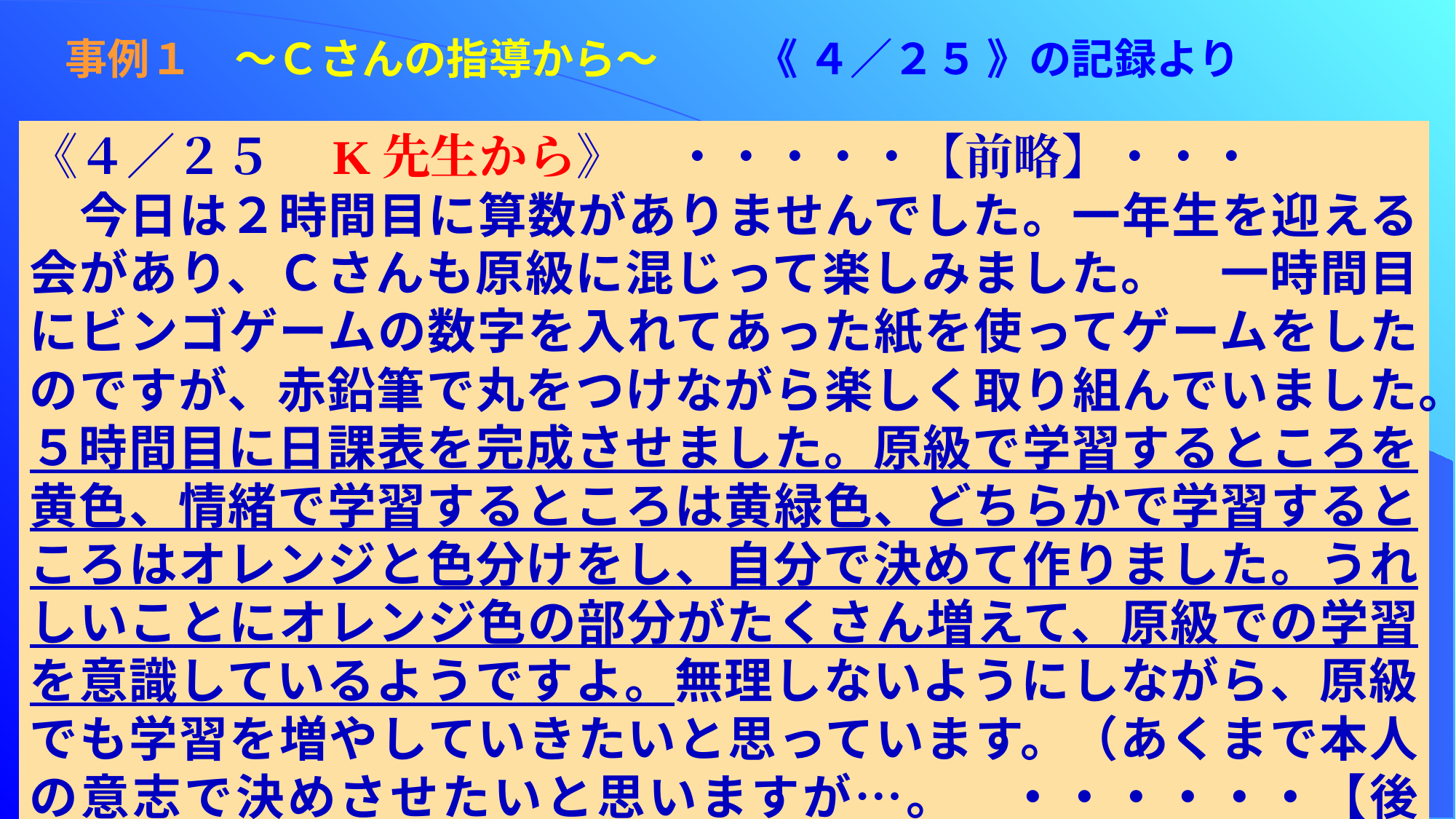

事例１　～Ｃさんの指導から～　　《 ４／２５ 》の記録より
《４／２５　K先生から》　・・・・・【前略】・・・
　今日は２時間目に算数がありませんでした。一年生を迎える会があり、Ｃさんも原級に混じって楽しみました。　一時間目にビンゴゲームの数字を入れてあった紙を使ってゲームをしたのですが、赤鉛筆で丸をつけながら楽しく取り組んでいました。５時間目に日課表を完成させました。原級で学習するところを黄色、情緒で学習するところは黄緑色、どちらかで学習するところはオレンジと色分けをし、自分で決めて作りました。うれしいことにオレンジ色の部分がたくさん増えて、原級での学習を意識しているようですよ。無理しないようにしながら、原級でも学習を増やしていきたいと思っています。（あくまで本人の意志で決めさせたいと思いますが…。　・・・・・・【後略】